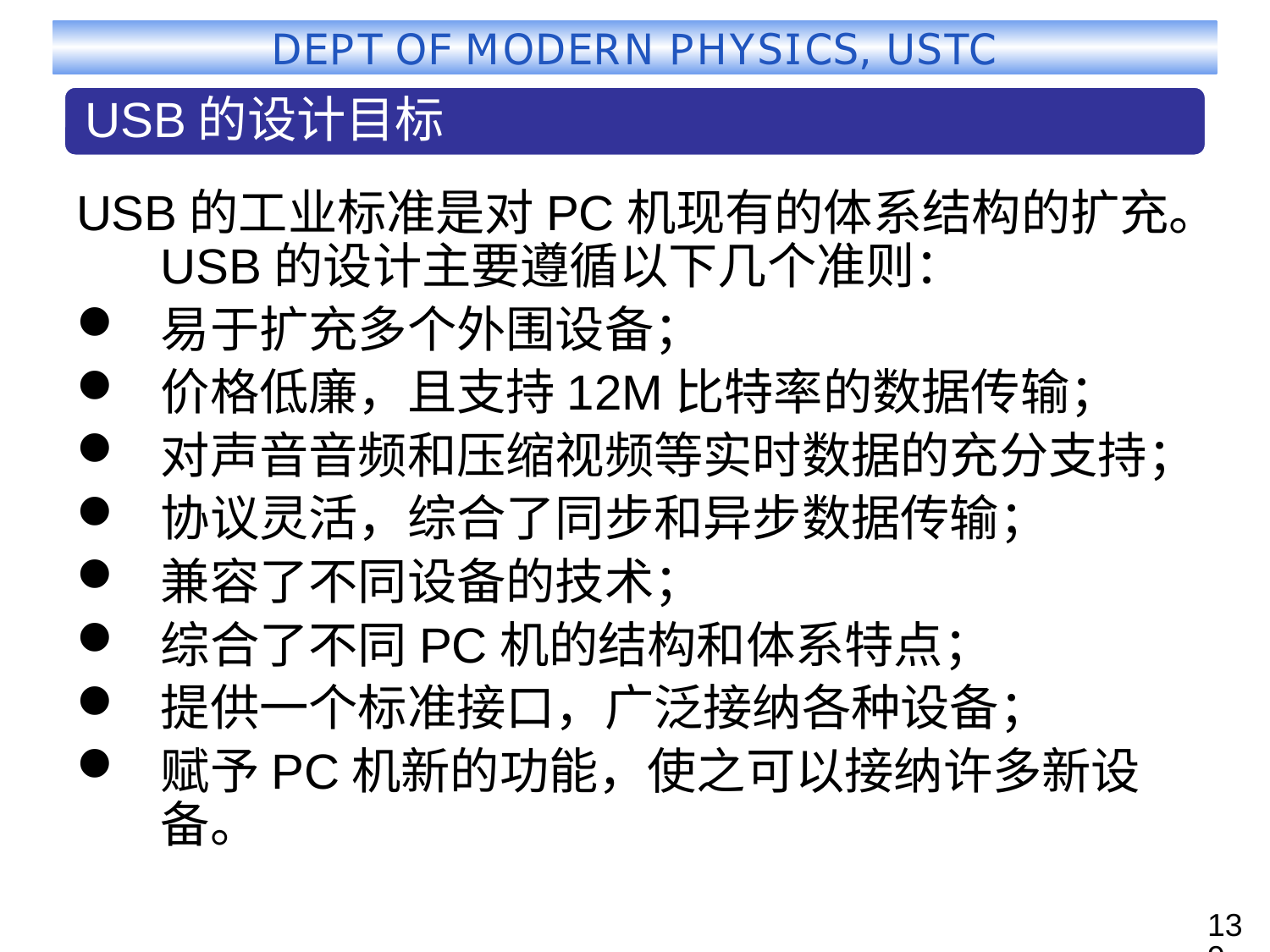

USB的设计目标
USB的工业标准是对PC机现有的体系结构的扩充。USB的设计主要遵循以下几个准则：
易于扩充多个外围设备；
价格低廉，且支持12M比特率的数据传输；
对声音音频和压缩视频等实时数据的充分支持；
协议灵活，综合了同步和异步数据传输；
兼容了不同设备的技术；
综合了不同PC机的结构和体系特点；
提供一个标准接口，广泛接纳各种设备；
赋予PC机新的功能，使之可以接纳许多新设备。
139